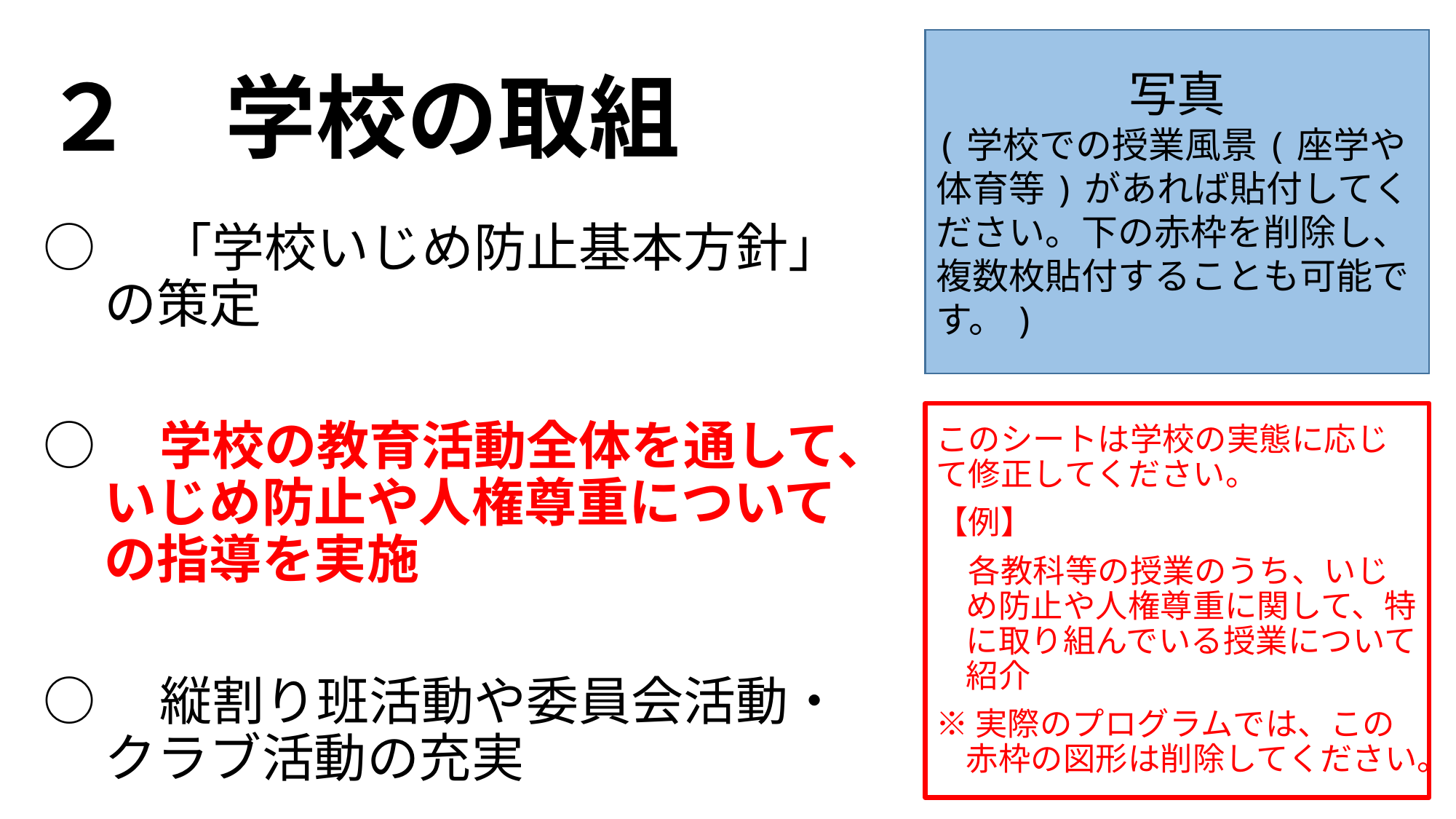

写真
(学校での授業風景(座学や体育等)があれば貼付してください。下の赤枠を削除し、複数枚貼付することも可能です。)
# ２　学校の取組
○　「学校いじめ防止基本方針」の策定

○　学校の教育活動全体を通して、いじめ防止や人権尊重についての指導を実施

○　縦割り班活動や委員会活動・クラブ活動の充実

このシートは学校の実態に応じて修正してください。
【例】
　各教科等の授業のうち、いじめ防止や人権尊重に関して、特に取り組んでいる授業について紹介
※実際のプログラムでは、この赤枠の図形は削除してください。